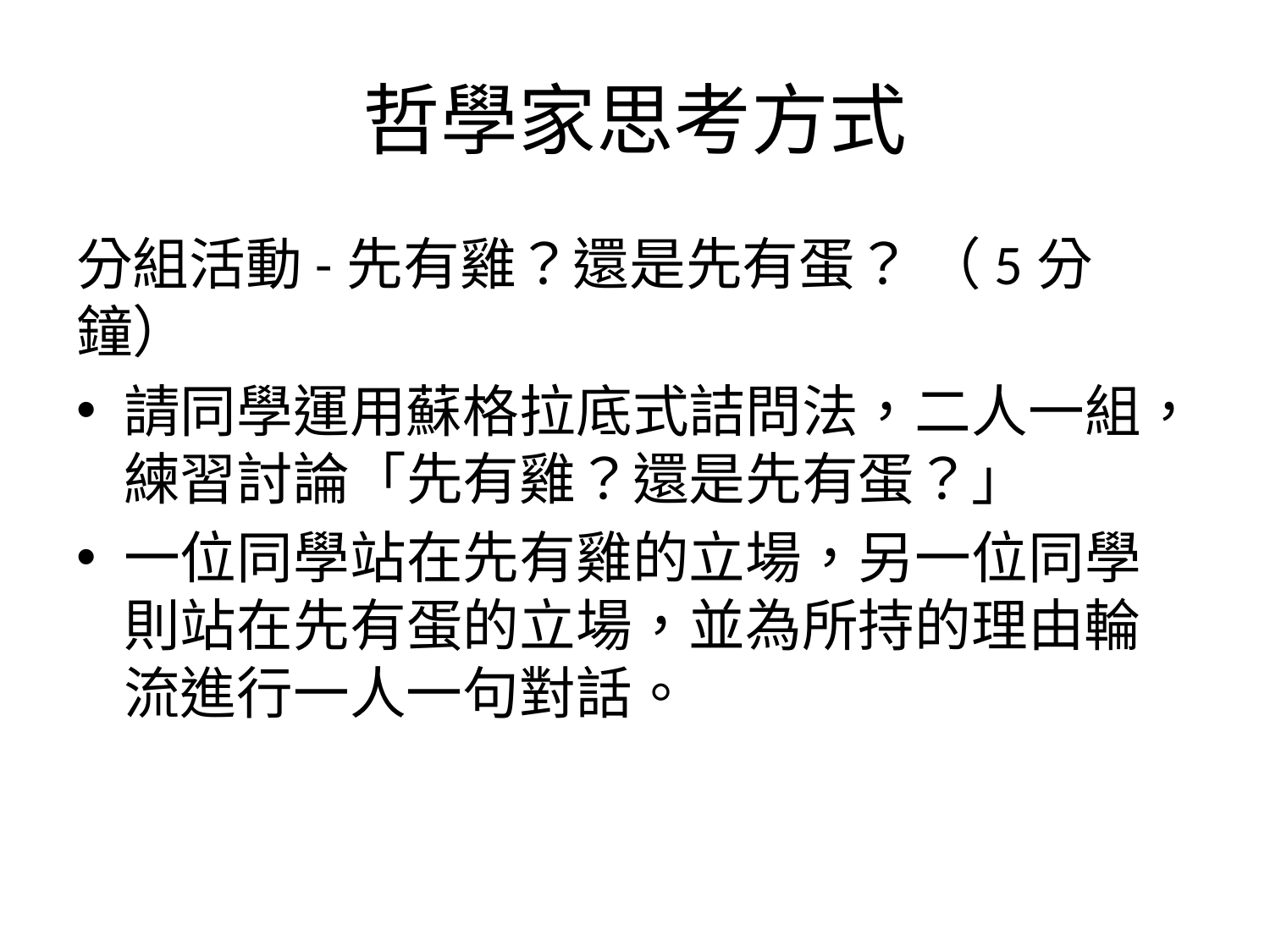

# 哲學家思考方式
分組活動-先有雞？還是先有蛋？ （5分鐘）
請同學運用蘇格拉底式詰問法，二人一組，練習討論「先有雞？還是先有蛋？」
一位同學站在先有雞的立場，另一位同學則站在先有蛋的立場，並為所持的理由輪流進行一人一句對話。